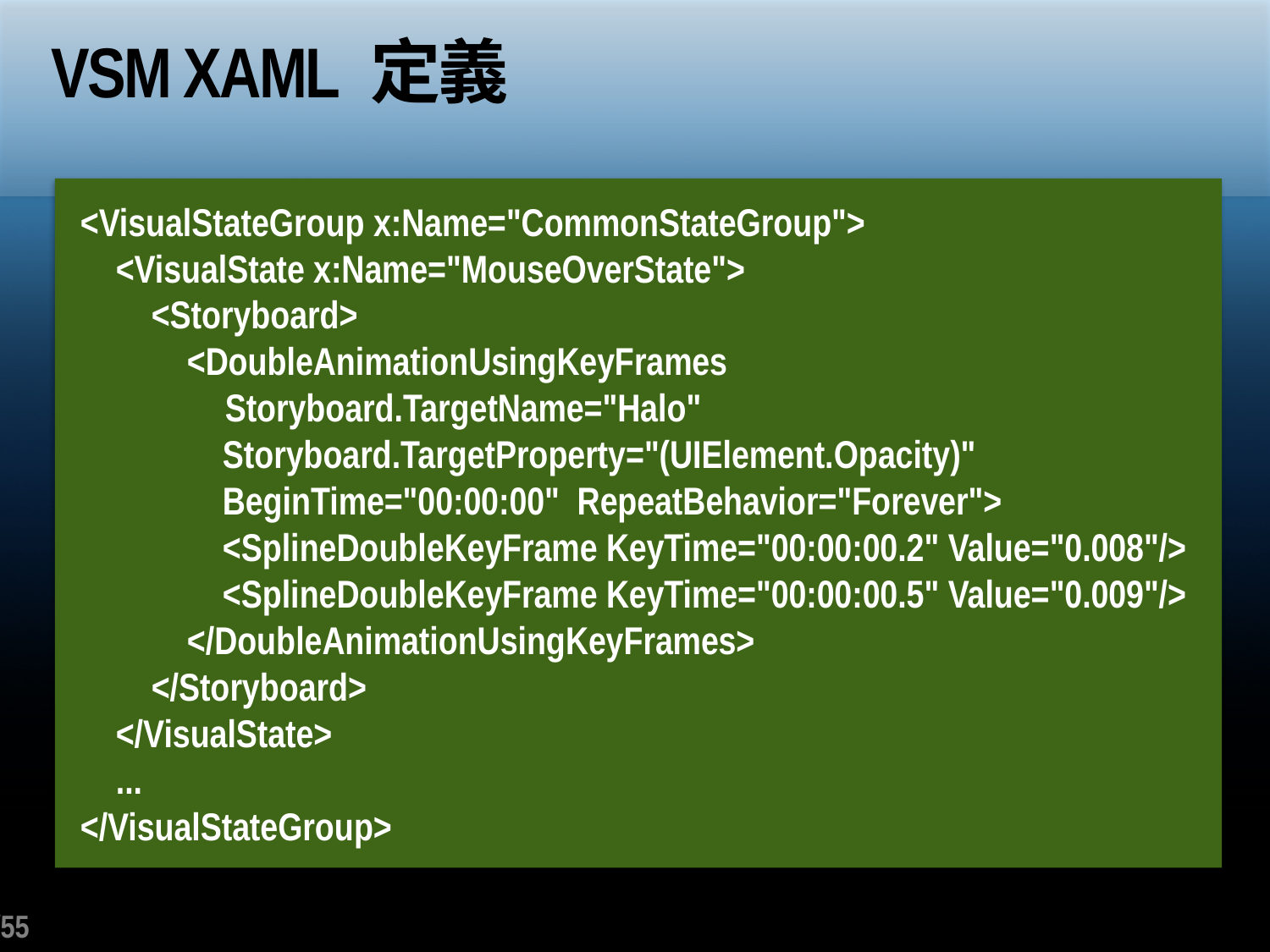

# VSM XAML 定義
<VisualStateGroup x:Name="CommonStateGroup">
    <VisualState x:Name="MouseOverState">
        <Storyboard>
            <DoubleAnimationUsingKeyFrames
	  Storyboard.TargetName="Halo"
                Storyboard.TargetProperty="(UIElement.Opacity)"
                BeginTime="00:00:00"  RepeatBehavior="Forever">
                <SplineDoubleKeyFrame KeyTime="00:00:00.2" Value="0.008"/>
                <SplineDoubleKeyFrame KeyTime="00:00:00.5" Value="0.009"/>
            </DoubleAnimationUsingKeyFrames>
        </Storyboard>
    </VisualState>
    ...
</VisualStateGroup>